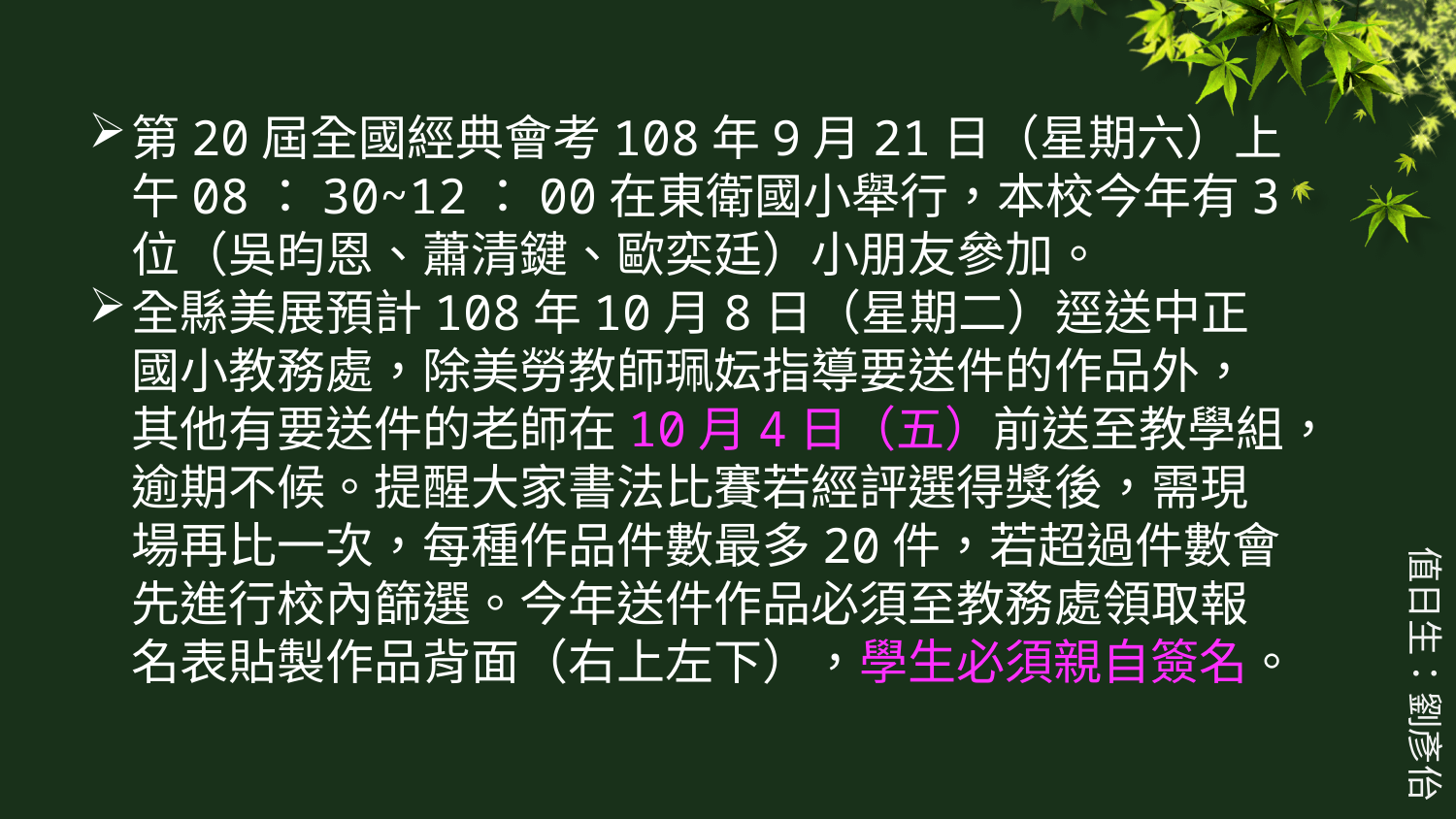

第20屆全國經典會考108年9月21日（星期六）上午08：30~12：00在東衛國小舉行，本校今年有3位（吳昀恩、蕭清鍵、歐奕廷）小朋友參加。
全縣美展預計108年10月8日（星期二）逕送中正國小教務處，除美勞教師珮妘指導要送件的作品外，其他有要送件的老師在10月4日（五）前送至教學組，逾期不候。提醒大家書法比賽若經評選得獎後，需現場再比一次，每種作品件數最多20件，若超過件數會先進行校內篩選。今年送件作品必須至教務處領取報名表貼製作品背面（右上左下），學生必須親自簽名。
值日生：劉彥佁